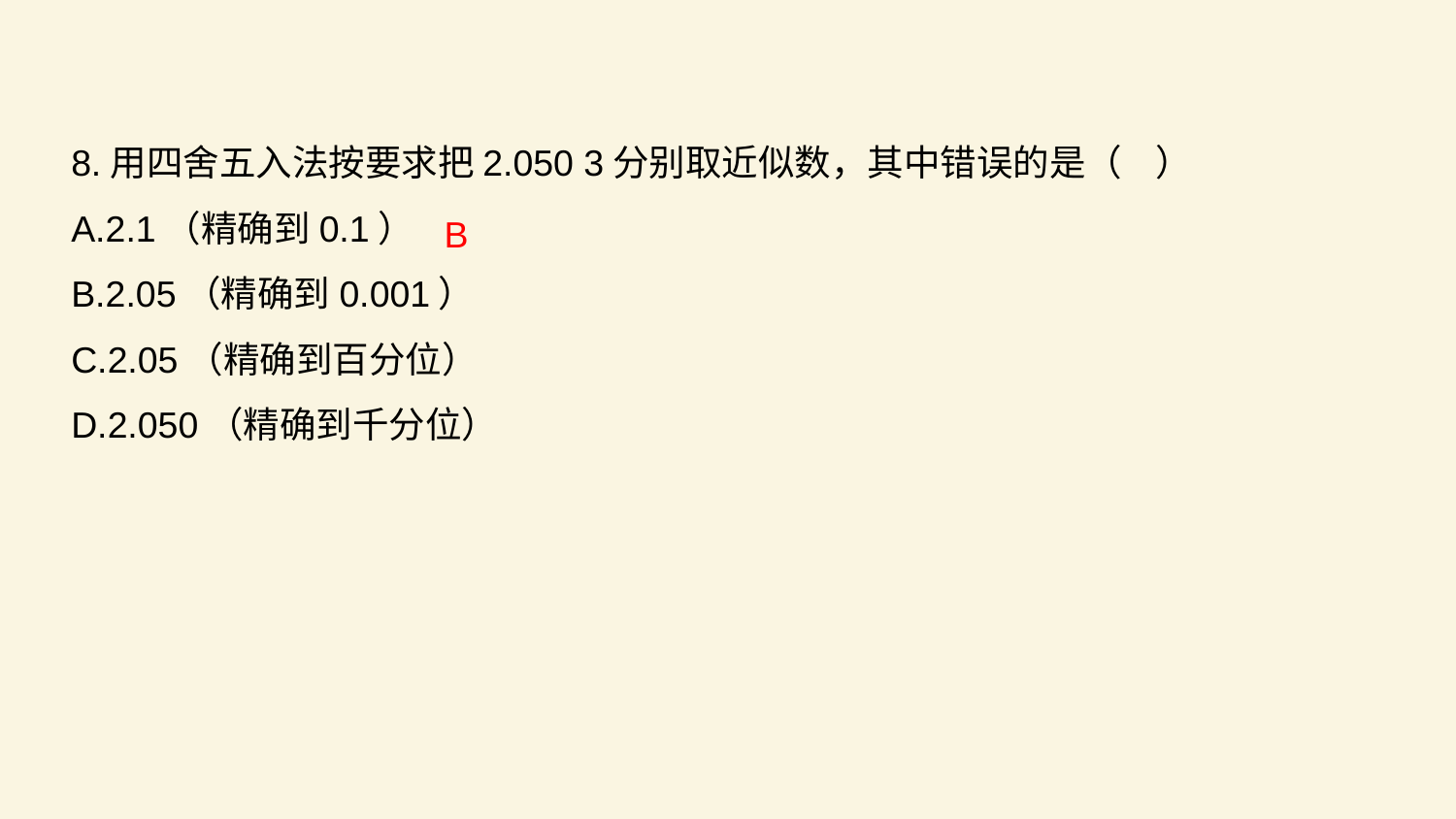

8.用四舍五入法按要求把2.050 3分别取近似数，其中错误的是（    ）
A.2.1（精确到0.1）
B.2.05（精确到0.001）
C.2.05（精确到百分位）
D.2.050（精确到千分位）
B